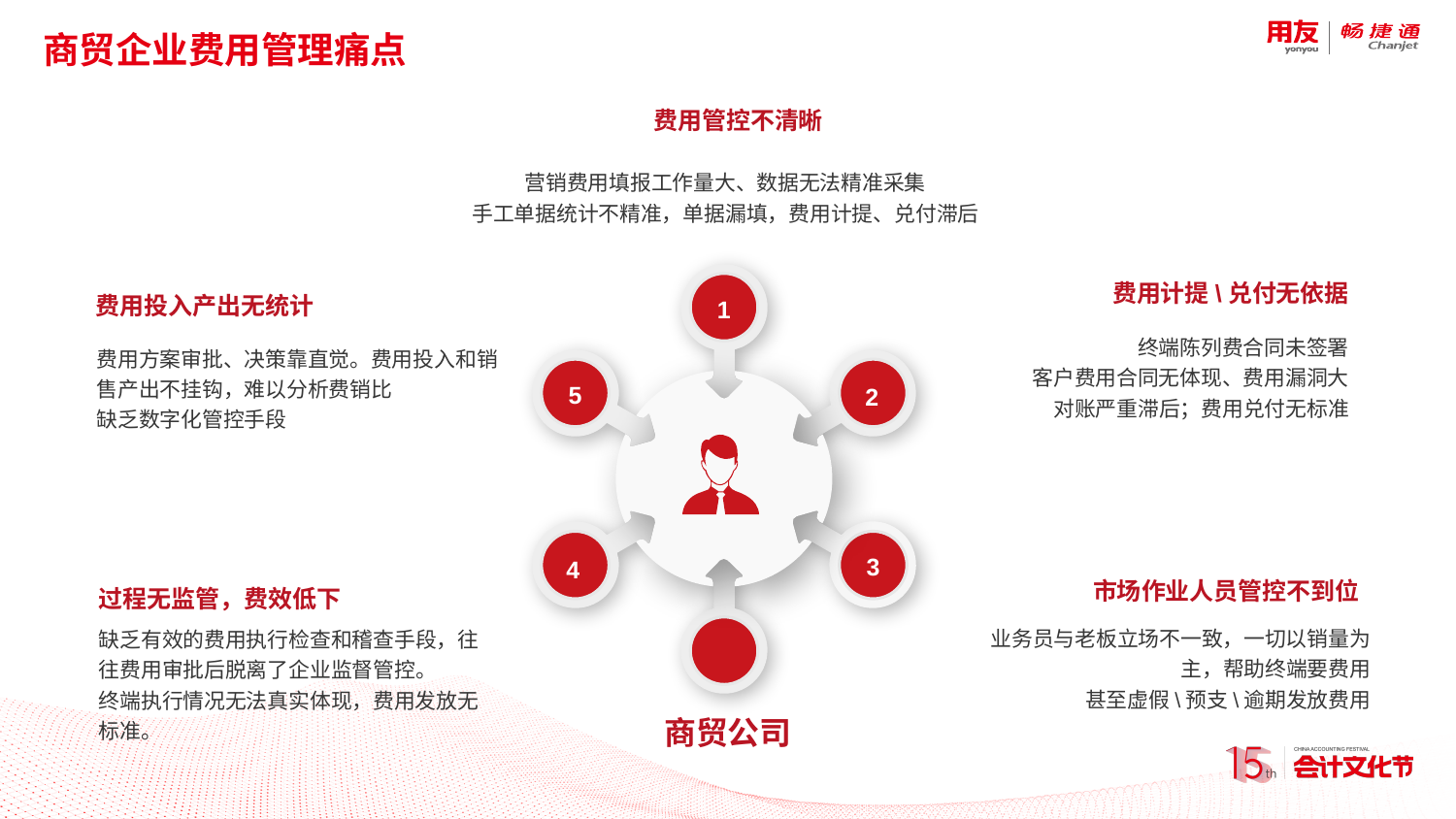

# 商贸企业费用管理痛点
费用管控不清晰
营销费用填报工作量大、数据无法精准采集
手工单据统计不精准，单据漏填，费用计提、兑付滞后

1

5
2

3
4

费用计提\兑付无依据
终端陈列费合同未签署
客户费用合同无体现、费用漏洞大
对账严重滞后；费用兑付无标准
费用投入产出无统计
费用方案审批、决策靠直觉。费用投入和销售产出不挂钩，难以分析费销比
缺乏数字化管控手段
市场作业人员管控不到位
过程无监管，费效低下
业务员与老板立场不一致，一切以销量为主，帮助终端要费用
甚至虚假\预支\逾期发放费用
缺乏有效的费用执行检查和稽查手段，往往费用审批后脱离了企业监督管控。
终端执行情况无法真实体现，费用发放无标准。
商贸公司